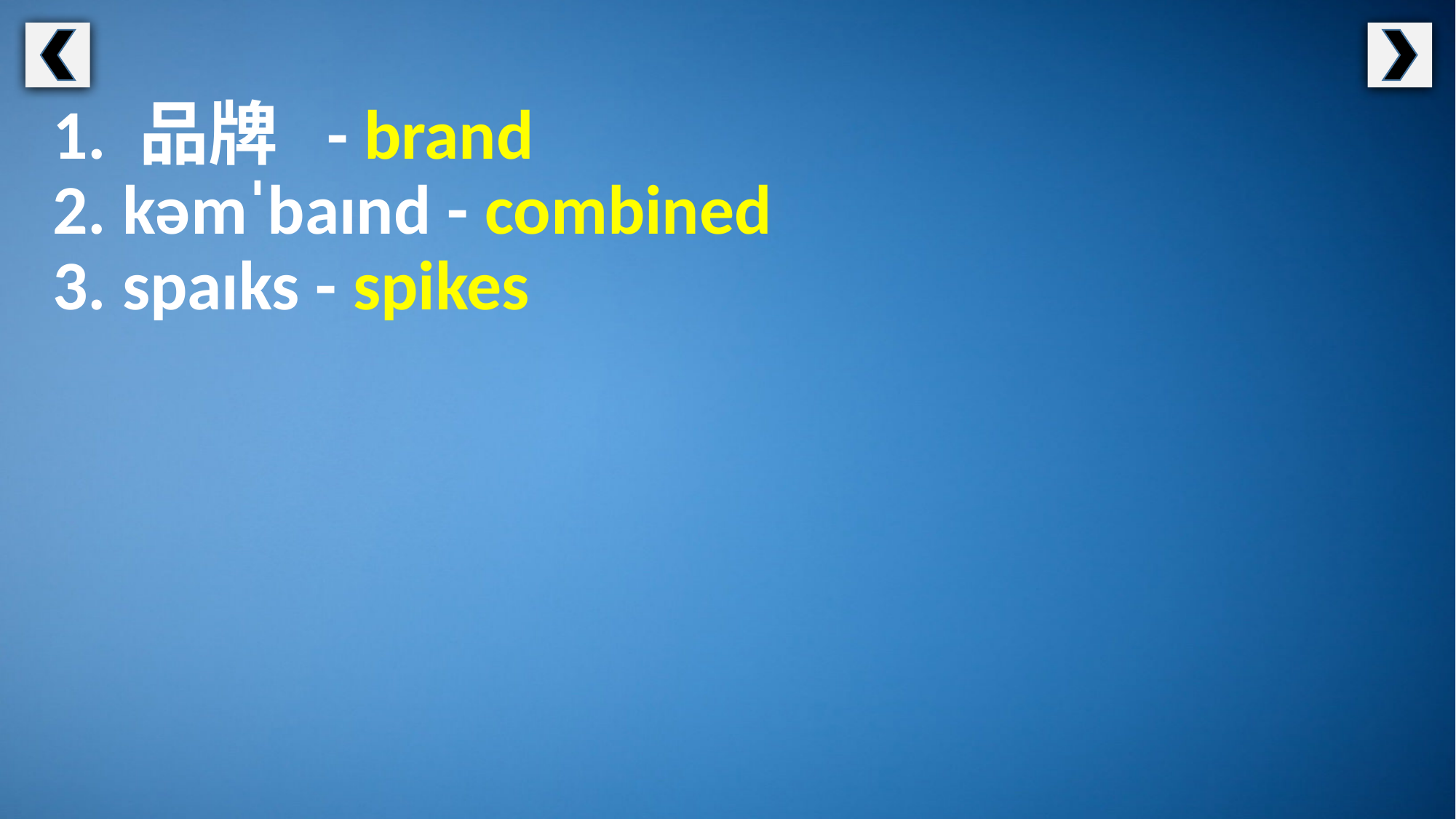

1. 品牌  - brand
2. kəmˈbaɪnd - combined
3. spaɪks - spikes